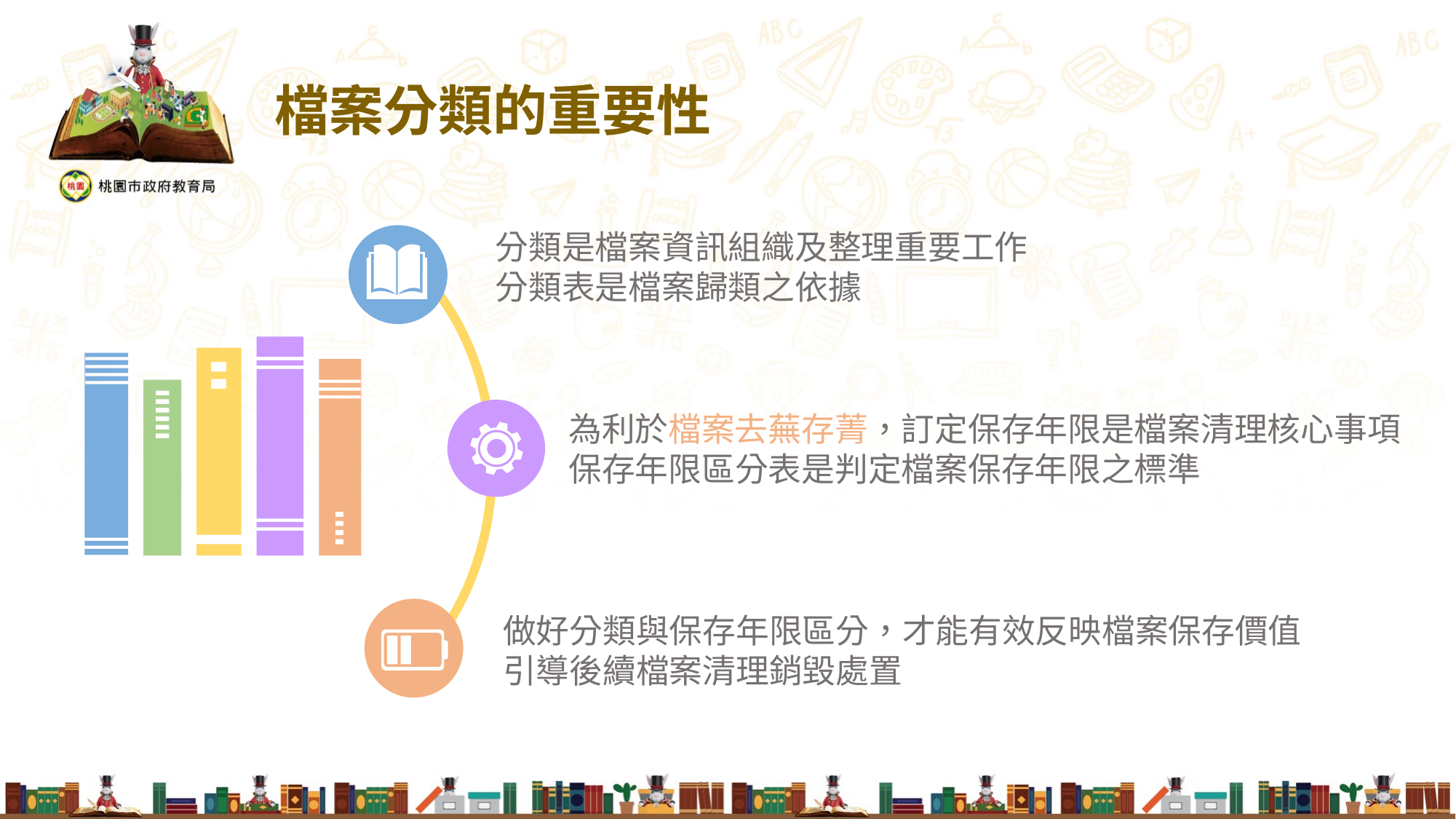

檔案分類的重要性
分類是檔案資訊組織及整理重要工作
分類表是檔案歸類之依據

為利於檔案去蕪存菁，訂定保存年限是檔案清理核心事項保存年限區分表是判定檔案保存年限之標準
機關檔案管理作業手冊

做好分類與保存年限區分，才能有效反映檔案保存價值引導後續檔案清理銷毀處置